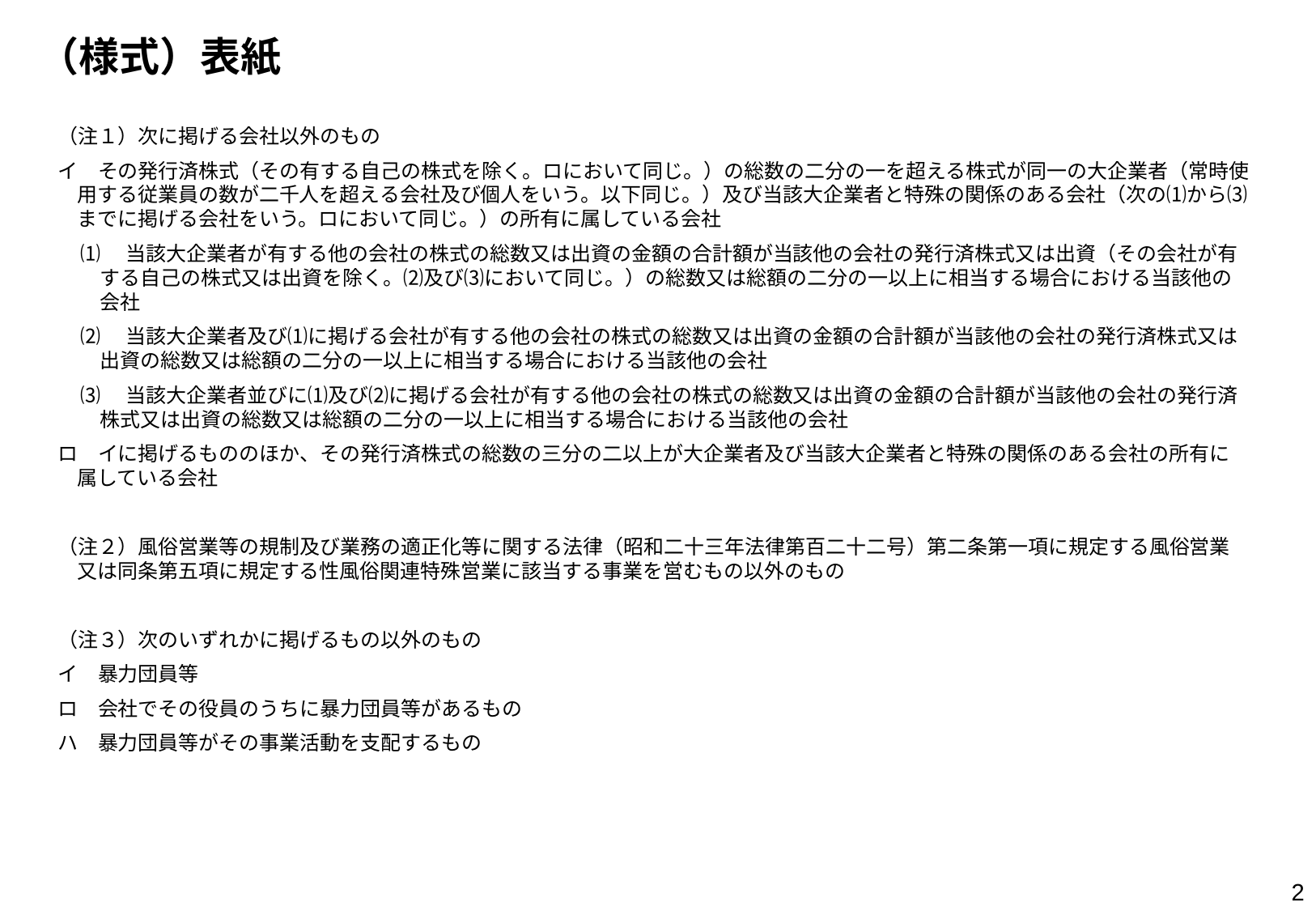

# （様式）表紙
（注１）次に掲げる会社以外のもの
イ　その発行済株式（その有する自己の株式を除く。ロにおいて同じ。）の総数の二分の一を超える株式が同一の大企業者（常時使用する従業員の数が二千人を超える会社及び個人をいう。以下同じ。）及び当該大企業者と特殊の関係のある会社（次の⑴から⑶までに掲げる会社をいう。ロにおいて同じ。）の所有に属している会社
⑴　当該大企業者が有する他の会社の株式の総数又は出資の金額の合計額が当該他の会社の発行済株式又は出資（その会社が有する自己の株式又は出資を除く。⑵及び⑶において同じ。）の総数又は総額の二分の一以上に相当する場合における当該他の会社
⑵　当該大企業者及び⑴に掲げる会社が有する他の会社の株式の総数又は出資の金額の合計額が当該他の会社の発行済株式又は出資の総数又は総額の二分の一以上に相当する場合における当該他の会社
⑶　当該大企業者並びに⑴及び⑵に掲げる会社が有する他の会社の株式の総数又は出資の金額の合計額が当該他の会社の発行済株式又は出資の総数又は総額の二分の一以上に相当する場合における当該他の会社
ロ　イに掲げるもののほか、その発行済株式の総数の三分の二以上が大企業者及び当該大企業者と特殊の関係のある会社の所有に属している会社

（注２）風俗営業等の規制及び業務の適正化等に関する法律（昭和二十三年法律第百二十二号）第二条第一項に規定する風俗営業又は同条第五項に規定する性風俗関連特殊営業に該当する事業を営むもの以外のもの

（注３）次のいずれかに掲げるもの以外のもの
イ　暴力団員等
ロ　会社でその役員のうちに暴力団員等があるもの
ハ　暴力団員等がその事業活動を支配するもの
2